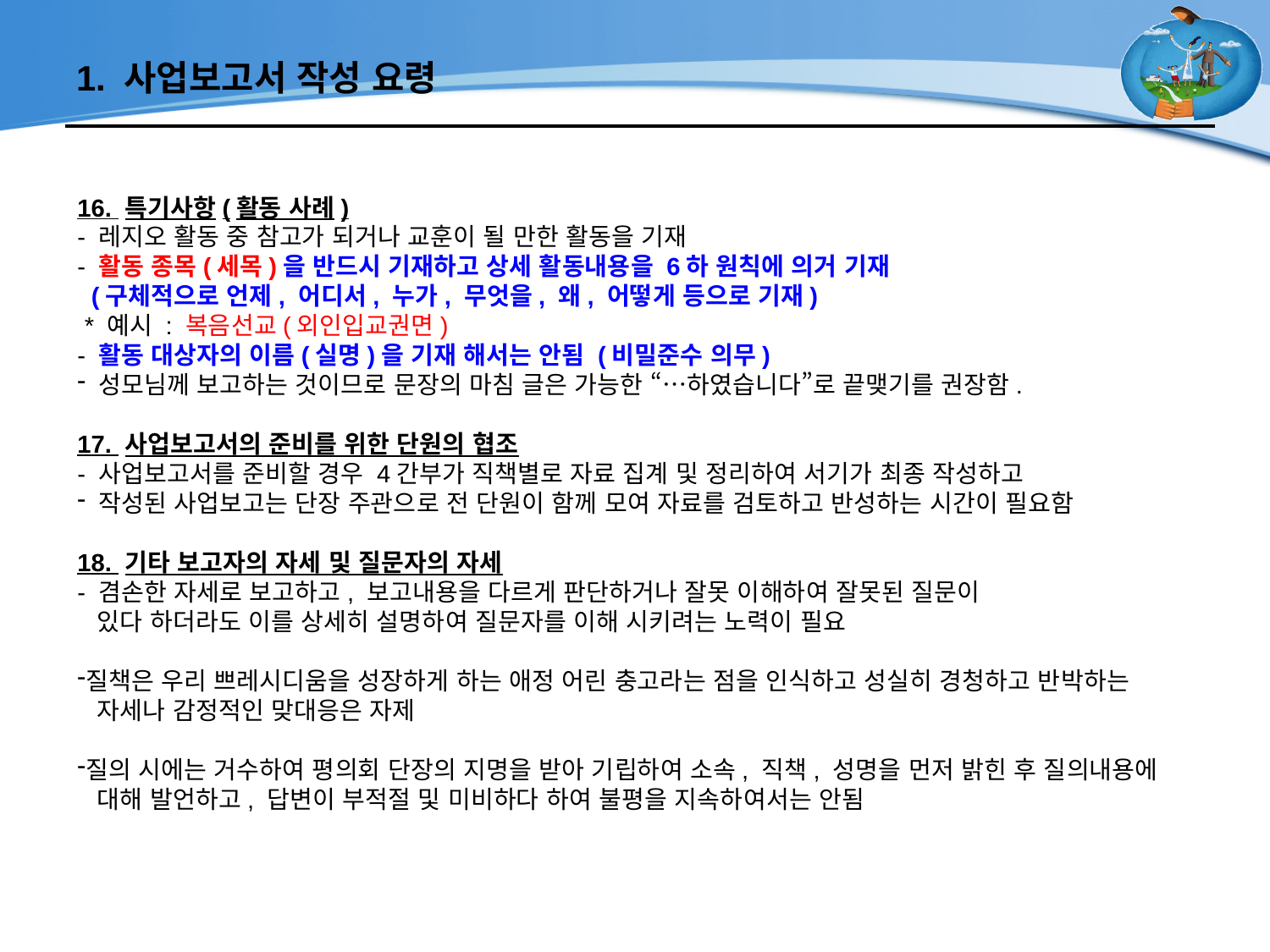

# 1. 사업보고서 작성 요령

16. 특기사항(활동 사례)
- 레지오 활동 중 참고가 되거나 교훈이 될 만한 활동을 기재
- 활동 종목(세목)을 반드시 기재하고 상세 활동내용을 6하 원칙에 의거 기재
  (구체적으로 언제, 어디서, 누가, 무엇을, 왜, 어떻게 등으로 기재)
 * 예시 : 복음선교(외인입교권면)
- 활동 대상자의 이름(실명)을 기재 해서는 안됨 (비밀준수 의무)
 성모님께 보고하는 것이므로 문장의 마침 글은 가능한 “…하였습니다”로 끝맺기를 권장함.

17. 사업보고서의 준비를 위한 단원의 협조
- 사업보고서를 준비할 경우 4간부가 직책별로 자료 집계 및 정리하여 서기가 최종 작성하고
 작성된 사업보고는 단장 주관으로 전 단원이 함께 모여 자료를 검토하고 반성하는 시간이 필요함

18. 기타 보고자의 자세 및 질문자의 자세
- 겸손한 자세로 보고하고, 보고내용을 다르게 판단하거나 잘못 이해하여 잘못된 질문이
  있다 하더라도 이를 상세히 설명하여 질문자를 이해 시키려는 노력이 필요

질책은 우리 쁘레시디움을 성장하게 하는 애정 어린 충고라는 점을 인식하고 성실히 경청하고 반박하는
  자세나 감정적인 맞대응은 자제

질의 시에는 거수하여 평의회 단장의 지명을 받아 기립하여 소속, 직책, 성명을 먼저 밝힌 후 질의내용에
  대해 발언하고, 답변이 부적절 및 미비하다 하여 불평을 지속하여서는 안됨